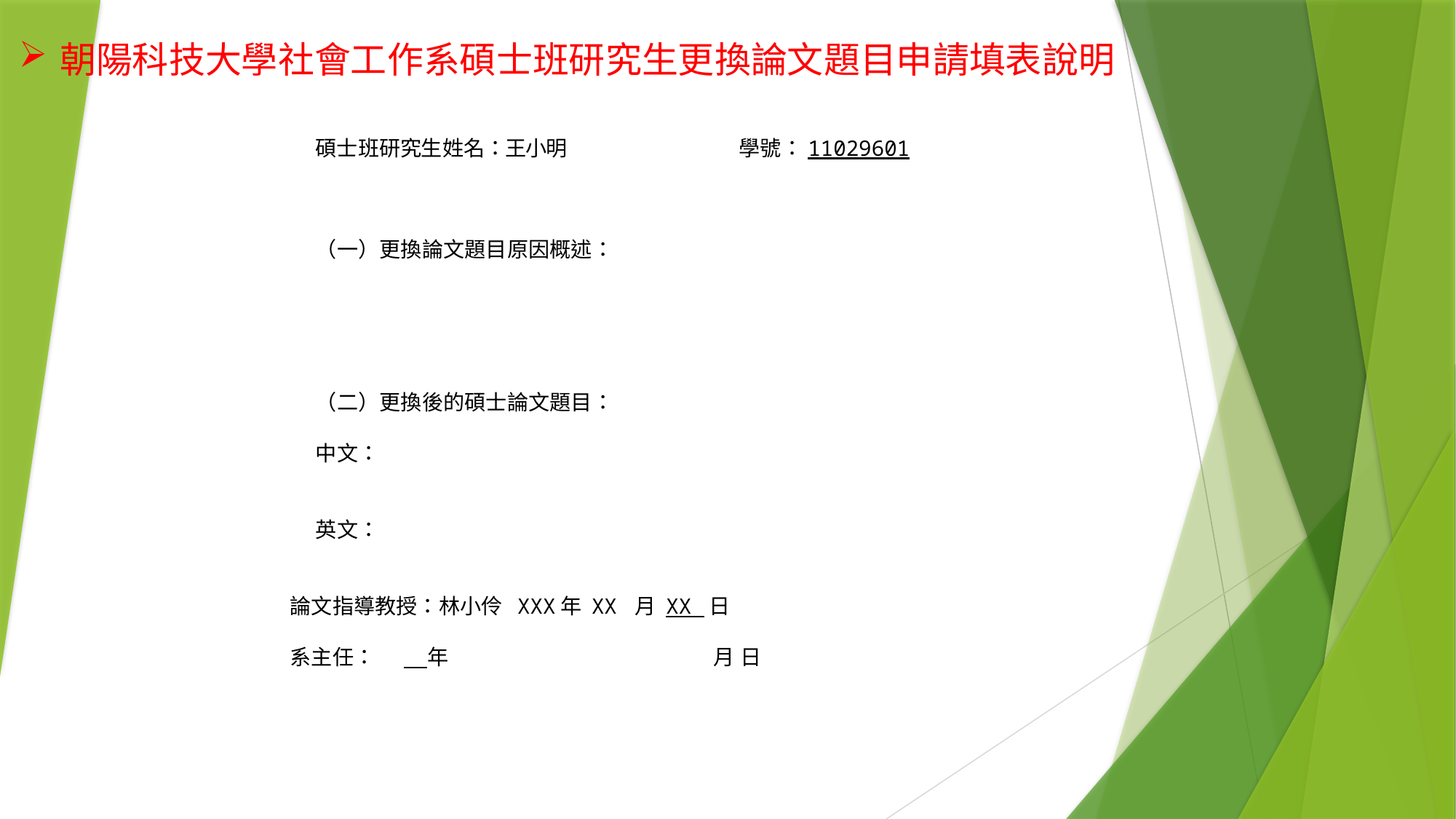

朝陽科技大學社會工作系
原服務機構實習申請書【進階實習】
104.12.03 更新
朝陽科技大學社會工作系碩士班研究生更換論文題目申請填表說明
碩士班研究生姓名：王小明	學號：11029601

（一）更換論文題目原因概述：

（二）更換後的碩士論文題目：

中文：

英文：

論文指導教授：林小伶  XXX年 XX 月 XX 日

系主任：           年	月	日

|  |  |  |
| --- | --- | --- |
|  |  |  |
|  |  |  |
|  |  |  |